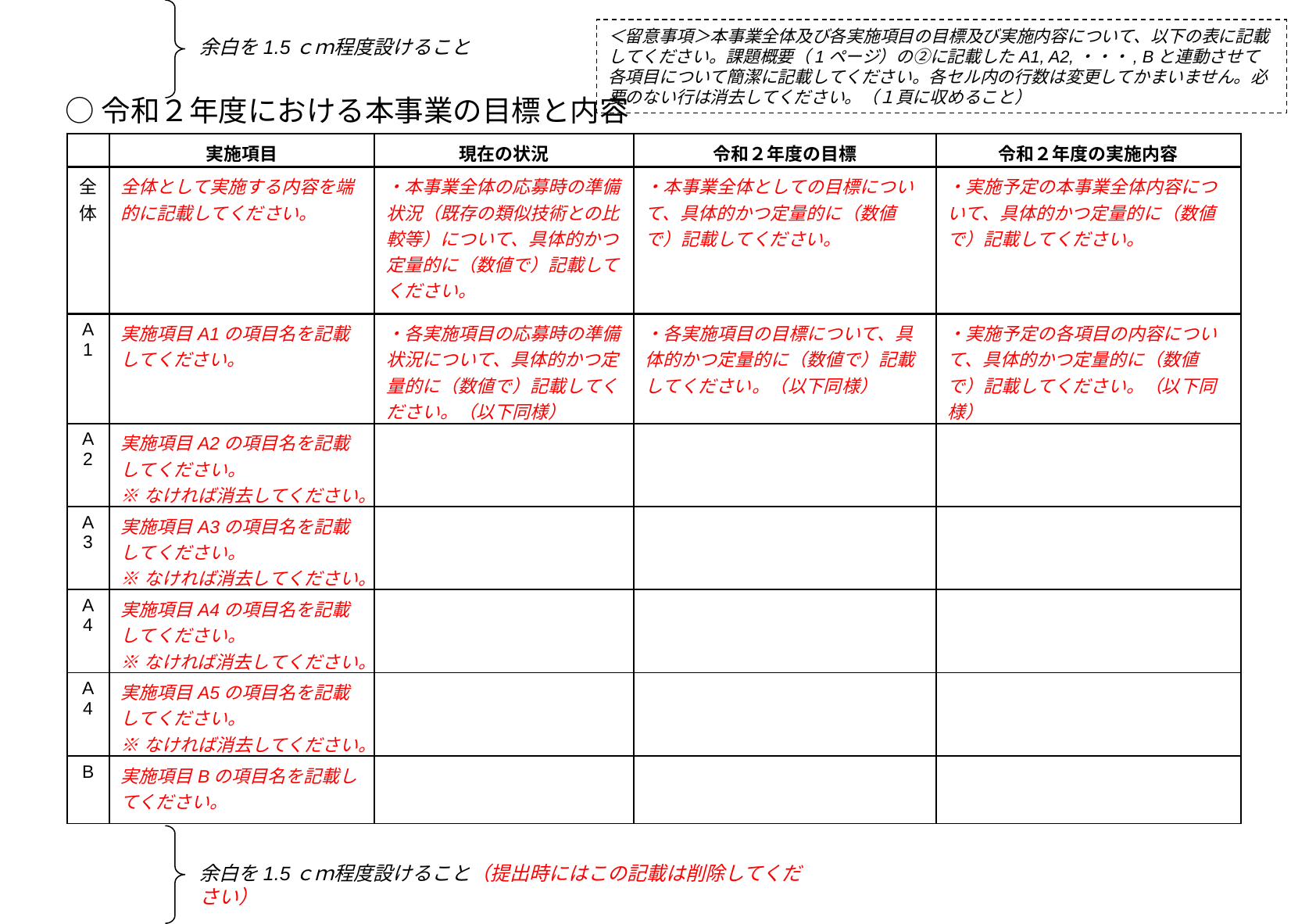

＜留意事項＞本事業全体及び各実施項目の目標及び実施内容について、以下の表に記載してください。課題概要（1ページ）の②に記載したA1, A2,・・・, Bと連動させて各項目について簡潔に記載してください。各セル内の行数は変更してかまいません。必要のない行は消去してください。（１頁に収めること）
余白を1.5ｃｍ程度設けること
○令和２年度における本事業の目標と内容
|  | 実施項目 | 現在の状況 | 令和２年度の目標 | 令和２年度の実施内容 |
| --- | --- | --- | --- | --- |
| 全体 | 全体として実施する内容を端的に記載してください。 | ・本事業全体の応募時の準備状況（既存の類似技術との比較等）について、具体的かつ定量的に（数値で）記載してください。 | ・本事業全体としての目標について、具体的かつ定量的に（数値で）記載してください。 | ・実施予定の本事業全体内容について、具体的かつ定量的に（数値で）記載してください。 |
| A1 | 実施項目A1の項目名を記載してください。 | ・各実施項目の応募時の準備状況について、具体的かつ定量的に（数値で）記載してください。（以下同様） | ・各実施項目の目標について、具体的かつ定量的に（数値で）記載してください。（以下同様） | ・実施予定の各項目の内容について、具体的かつ定量的に（数値で）記載してください。（以下同様） |
| A2 | 実施項目A2の項目名を記載してください。 ※なければ消去してください。 |  |  |  |
| A3 | 実施項目A3の項目名を記載してください。 ※なければ消去してください。 |  |  |  |
| A4 | 実施項目A4の項目名を記載してください。 ※なければ消去してください。 |  |  |  |
| A4 | 実施項目A5の項目名を記載してください。 ※なければ消去してください。 |  |  |  |
| B | 実施項目Bの項目名を記載してください。 |  |  |  |

余白を1.5ｃｍ程度設けること（提出時にはこの記載は削除してください）